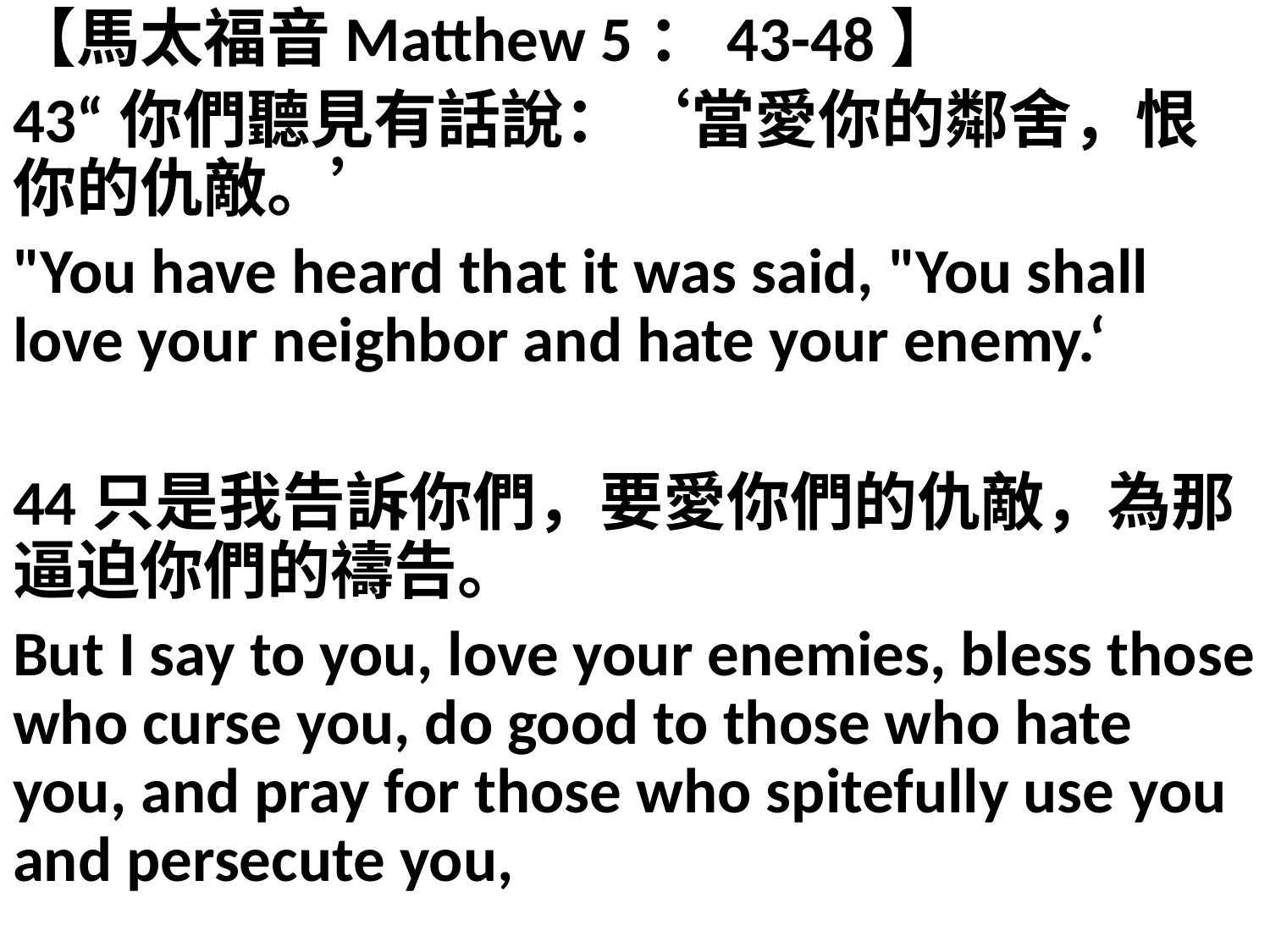

【馬太福音Matthew 5：43-48】
43“你們聽見有話說：‘當愛你的鄰舍，恨你的仇敵。’
"You have heard that it was said, "You shall love your neighbor and hate your enemy.‘

44只是我告訴你們，要愛你們的仇敵，為那逼迫你們的禱告。
But I say to you, love your enemies, bless those who curse you, do good to those who hate you, and pray for those who spitefully use you and persecute you,